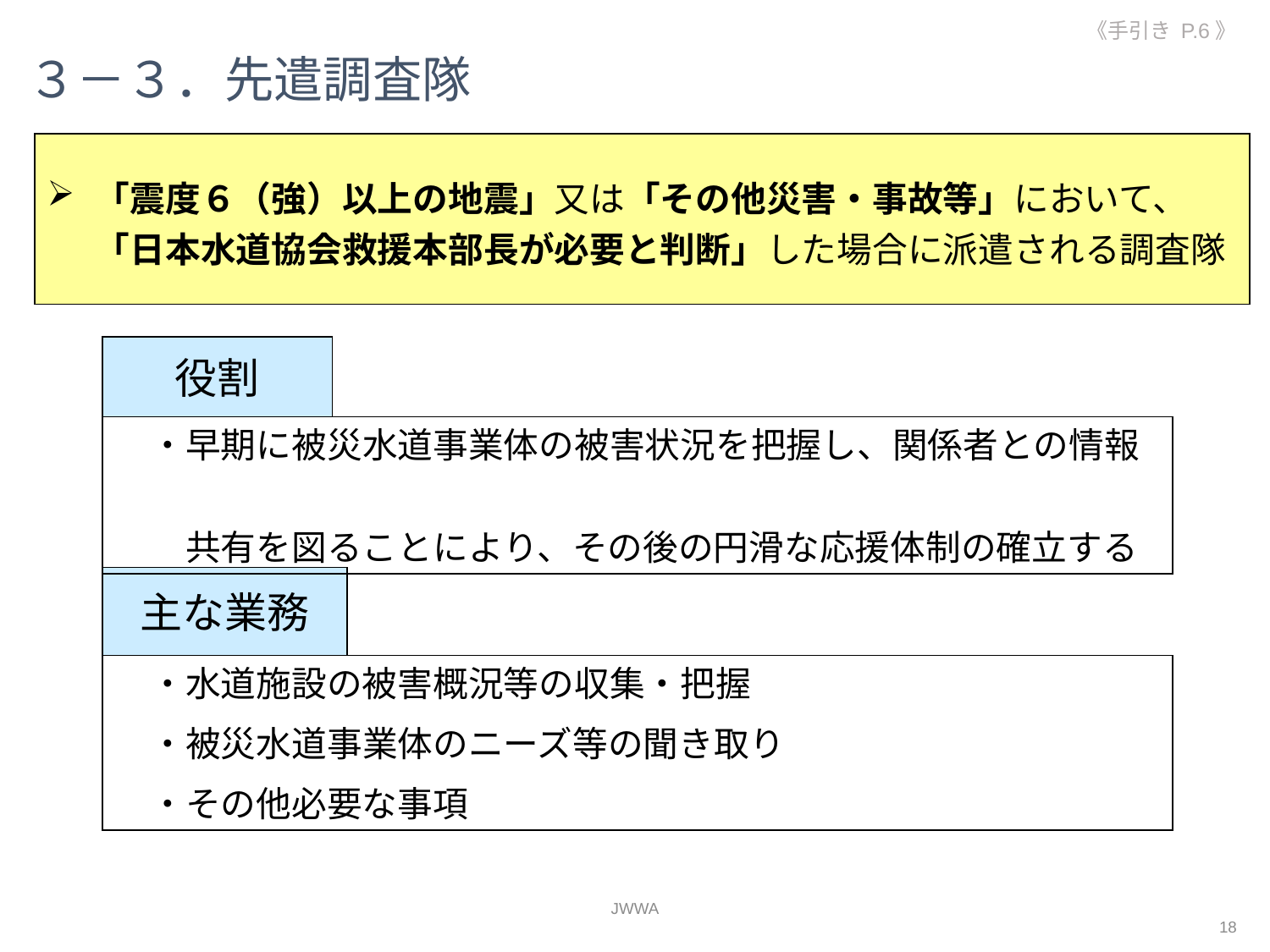

《手引き P.6》
３－３．先遣調査隊
「震度６（強）以上の地震」又は「その他災害・事故等」において、「日本水道協会救援本部長が必要と判断」した場合に派遣される調査隊
役割
　・早期に被災水道事業体の被害状況を把握し、関係者との情報
　　共有を図ることにより、その後の円滑な応援体制の確立する
主な業務
　・水道施設の被害概況等の収集・把握
　・被災水道事業体のニーズ等の聞き取り
　・その他必要な事項
JWWA
18